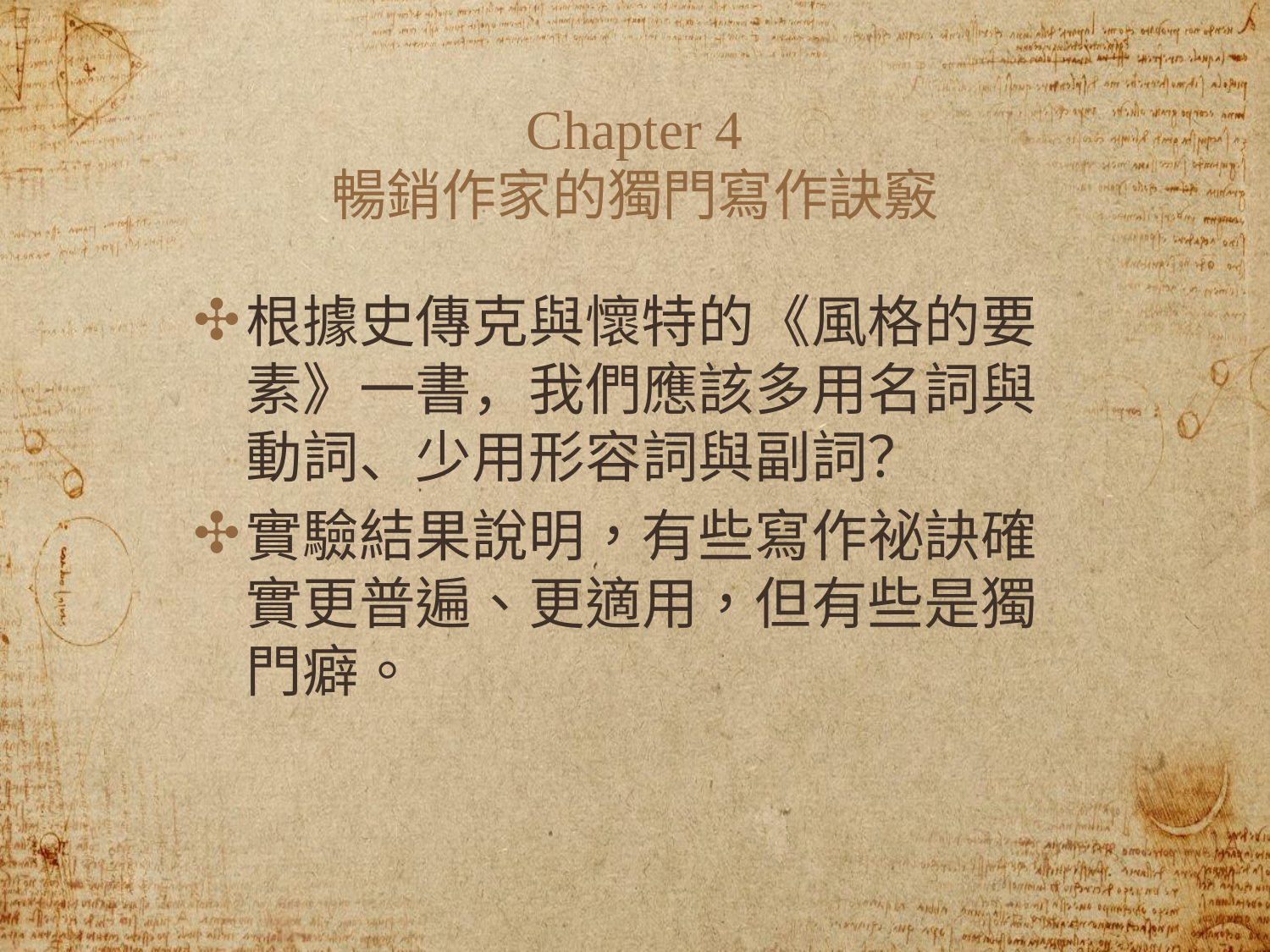

# Chapter 4
暢銷作家的獨門寫作訣竅
根據史傳克與懷特的《風格的要素》一書，我們應該多用名詞與動詞、少用形容詞與副詞？
實驗結果說明，有些寫作祕訣確實更普遍、更適用，但有些是獨門癖。